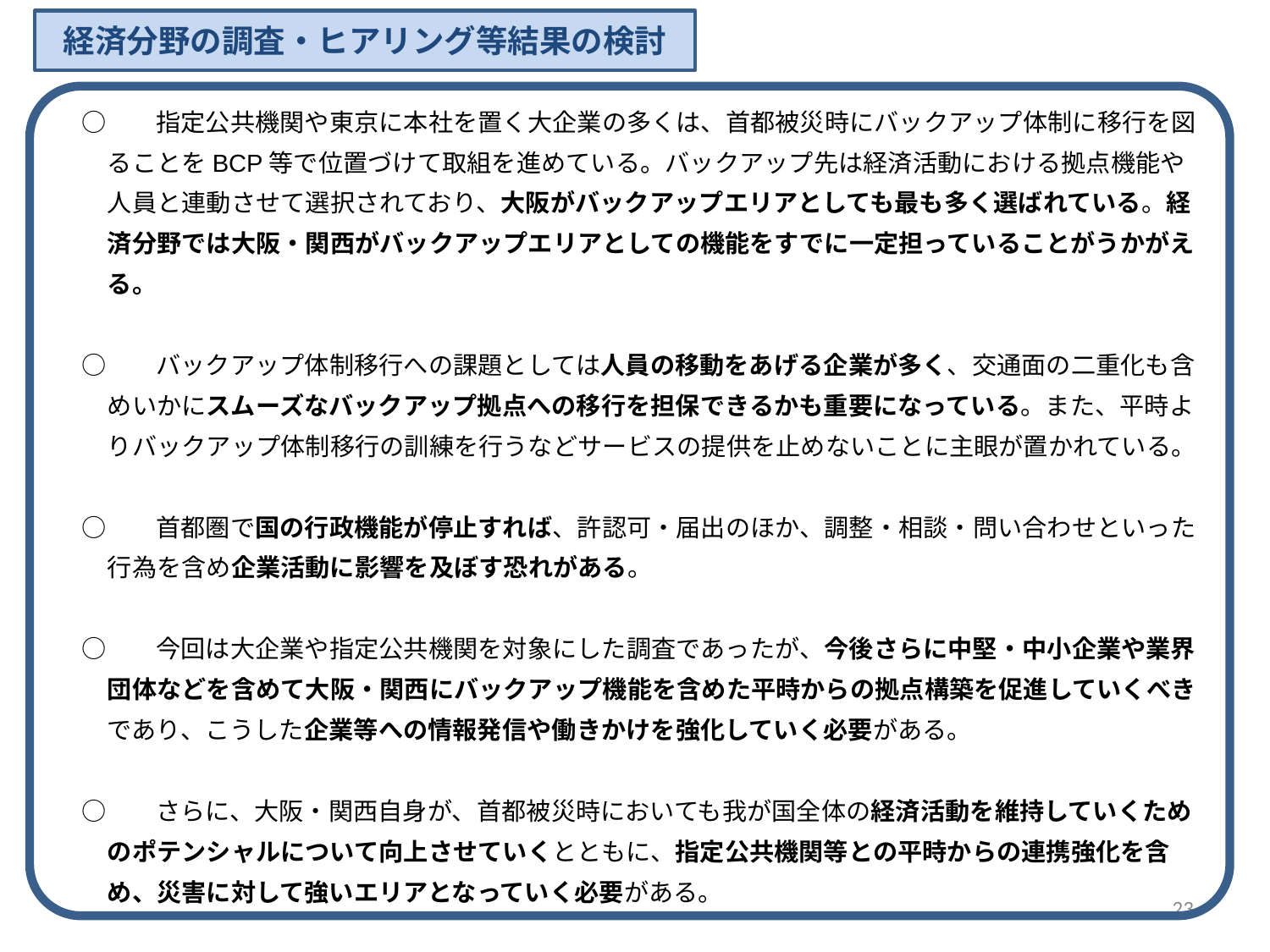

経済分野の調査・ヒアリング等結果の検討
　○　　指定公共機関や東京に本社を置く大企業の多くは、首都被災時にバックアップ体制に移行を図ることをBCP等で位置づけて取組を進めている。バックアップ先は経済活動における拠点機能や人員と連動させて選択されており、大阪がバックアップエリアとしても最も多く選ばれている。経済分野では大阪・関西がバックアップエリアとしての機能をすでに一定担っていることがうかがえる。

　○　　バックアップ体制移行への課題としては人員の移動をあげる企業が多く、交通面の二重化も含めいかにスムーズなバックアップ拠点への移行を担保できるかも重要になっている。また、平時よりバックアップ体制移行の訓練を行うなどサービスの提供を止めないことに主眼が置かれている。

　○　　首都圏で国の行政機能が停止すれば、許認可・届出のほか、調整・相談・問い合わせといった行為を含め企業活動に影響を及ぼす恐れがある。

　○　　今回は大企業や指定公共機関を対象にした調査であったが、今後さらに中堅・中小企業や業界団体などを含めて大阪・関西にバックアップ機能を含めた平時からの拠点構築を促進していくべきであり、こうした企業等への情報発信や働きかけを強化していく必要がある。

　○　　さらに、大阪・関西自身が、首都被災時においても我が国全体の経済活動を維持していくためのポテンシャルについて向上させていくとともに、指定公共機関等との平時からの連携強化を含め、災害に対して強いエリアとなっていく必要がある。
23